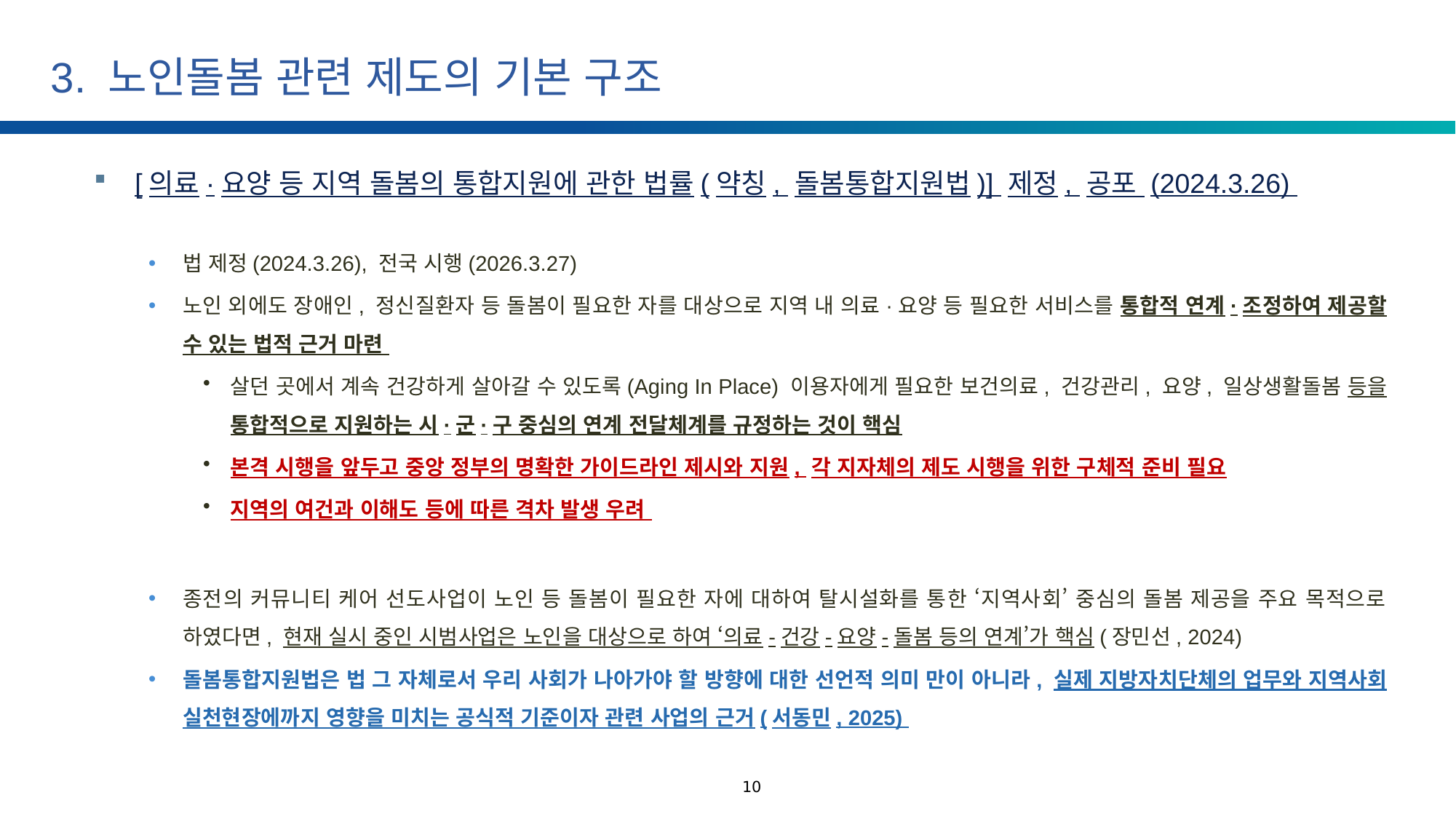

# 3. 노인돌봄 관련 제도의 기본 구조
[의료·요양 등 지역 돌봄의 통합지원에 관한 법률(약칭, 돌봄통합지원법)] 제정, 공포 (2024.3.26)

법 제정(2024.3.26), 전국 시행(2026.3.27)
노인 외에도 장애인, 정신질환자 등 돌봄이 필요한 자를 대상으로 지역 내 의료·요양 등 필요한 서비스를 통합적 연계·조정하여 제공할 수 있는 법적 근거 마련
살던 곳에서 계속 건강하게 살아갈 수 있도록(Aging In Place) 이용자에게 필요한 보건의료, 건강관리, 요양, 일상생활돌봄 등을 통합적으로 지원하는 시·군·구 중심의 연계 전달체계를 규정하는 것이 핵심
본격 시행을 앞두고 중앙 정부의 명확한 가이드라인 제시와 지원, 각 지자체의 제도 시행을 위한 구체적 준비 필요
지역의 여건과 이해도 등에 따른 격차 발생 우려

종전의 커뮤니티 케어 선도사업이 노인 등 돌봄이 필요한 자에 대하여 탈시설화를 통한 ‘지역사회’ 중심의 돌봄 제공을 주요 목적으로 하였다면, 현재 실시 중인 시범사업은 노인을 대상으로 하여 ‘의료-건강-요양-돌봄 등의 연계’가 핵심(장민선, 2024)
돌봄통합지원법은 법 그 자체로서 우리 사회가 나아가야 할 방향에 대한 선언적 의미 만이 아니라, 실제 지방자치단체의 업무와 지역사회 실천현장에까지 영향을 미치는 공식적 기준이자 관련 사업의 근거(서동민, 2025)

10